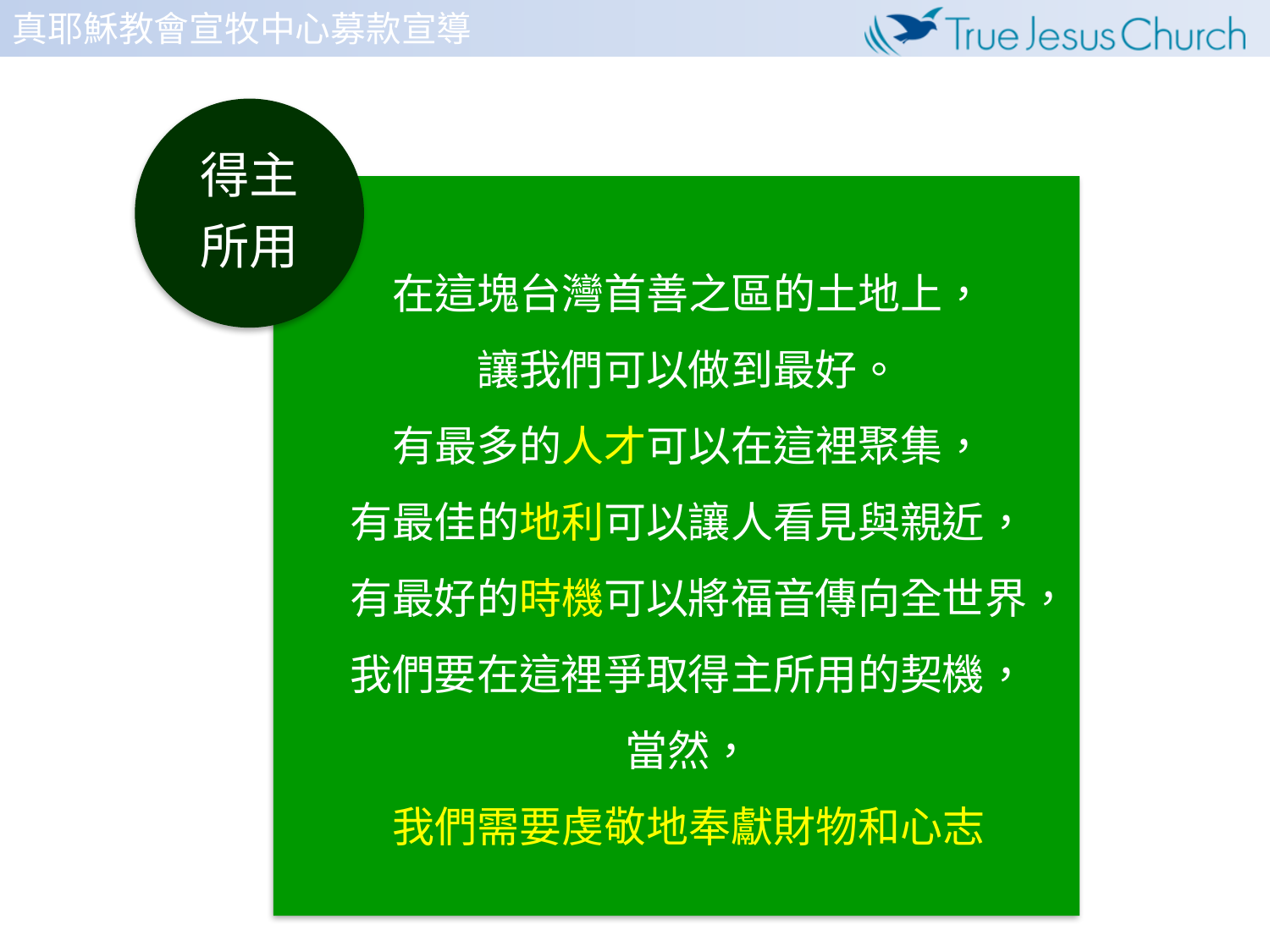

得主
所用
在這塊台灣首善之區的土地上，
讓我們可以做到最好。
有最多的人才可以在這裡聚集，
有最佳的地利可以讓人看見與親近，
有最好的時機可以將福音傳向全世界，
我們要在這裡爭取得主所用的契機，
當然，
我們需要虔敬地奉獻財物和心志